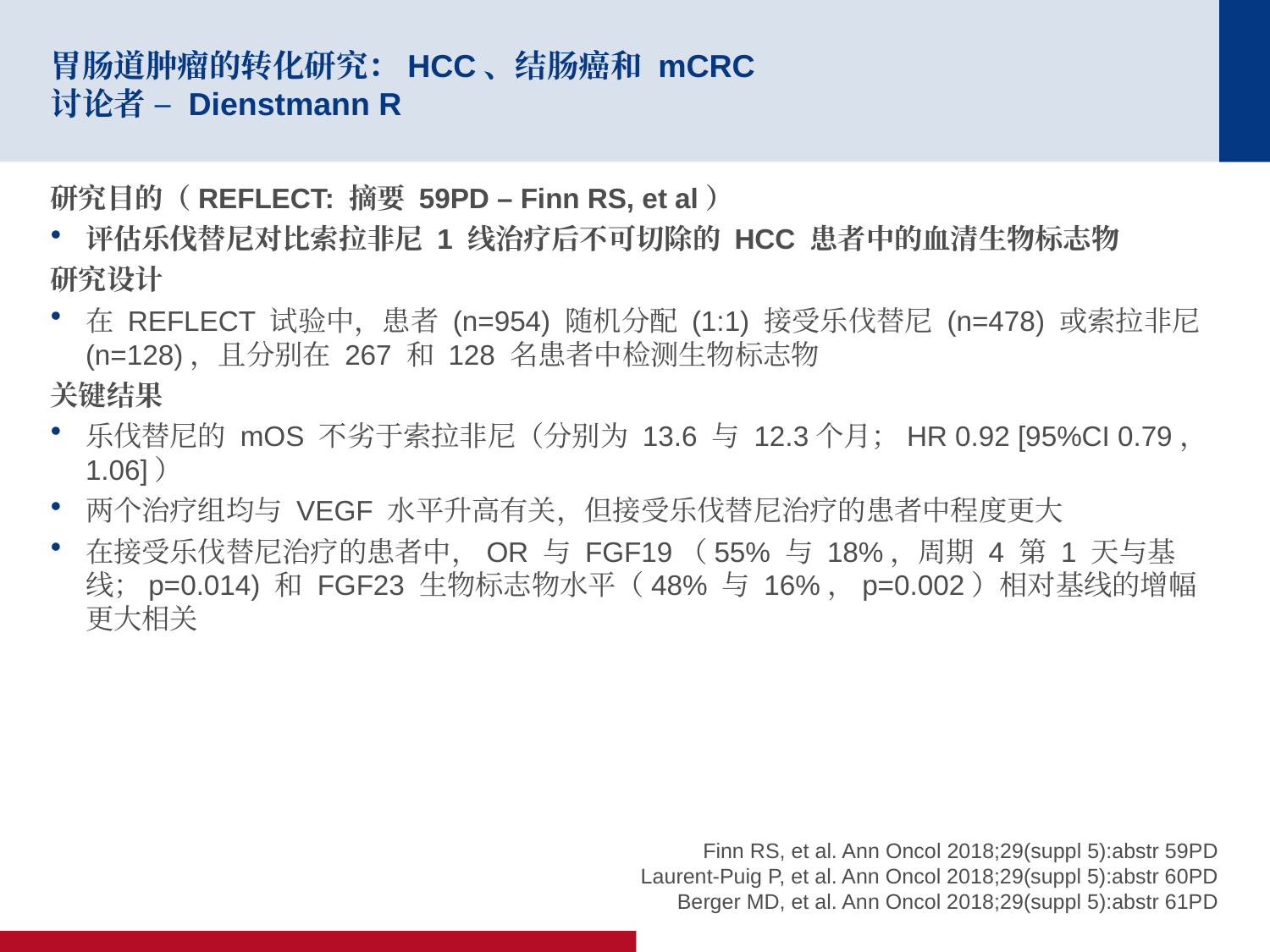

# 胃肠道肿瘤的转化研究：HCC、结肠癌和 mCRC 讨论者 – Dienstmann R
研究目的（REFLECT: 摘要 59PD – Finn RS, et al）
评估乐伐替尼对比索拉非尼 1 线治疗后不可切除的 HCC 患者中的血清生物标志物
研究设计
在 REFLECT 试验中，患者 (n=954) 随机分配 (1:1) 接受乐伐替尼 (n=478) 或索拉非尼 (n=128)，且分别在 267 和 128 名患者中检测生物标志物
关键结果
乐伐替尼的 mOS 不劣于索拉非尼（分别为 13.6 与 12.3个月；HR 0.92 [95%CI 0.79，1.06]）
两个治疗组均与 VEGF 水平升高有关，但接受乐伐替尼治疗的患者中程度更大
在接受乐伐替尼治疗的患者中，OR 与 FGF19（55% 与 18%，周期 4 第 1 天与基线；p=0.014) 和 FGF23 生物标志物水平（48% 与 16%，p=0.002）相对基线的增幅更大相关
Finn RS, et al. Ann Oncol 2018;29(suppl 5):abstr 59PD
Laurent-Puig P, et al. Ann Oncol 2018;29(suppl 5):abstr 60PD
Berger MD, et al. Ann Oncol 2018;29(suppl 5):abstr 61PD